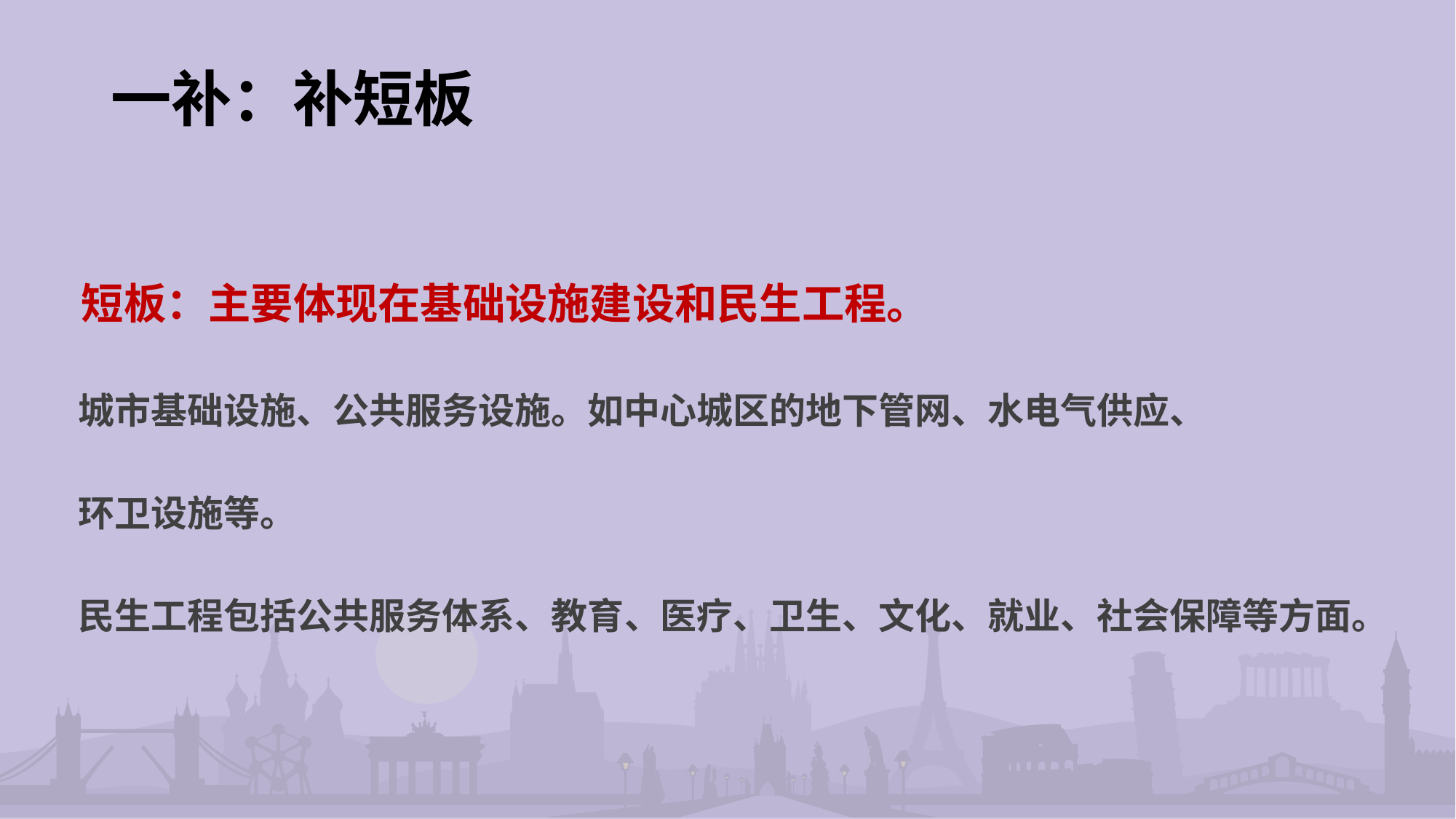

# 一补：补短板
  短板：主要体现在基础设施建设和民生工程。
  城市基础设施、公共服务设施。如中心城区的地下管网、水电气供应、
  环卫设施等。
  民生工程包括公共服务体系、教育、医疗、卫生、文化、就业、社会保障等方面。